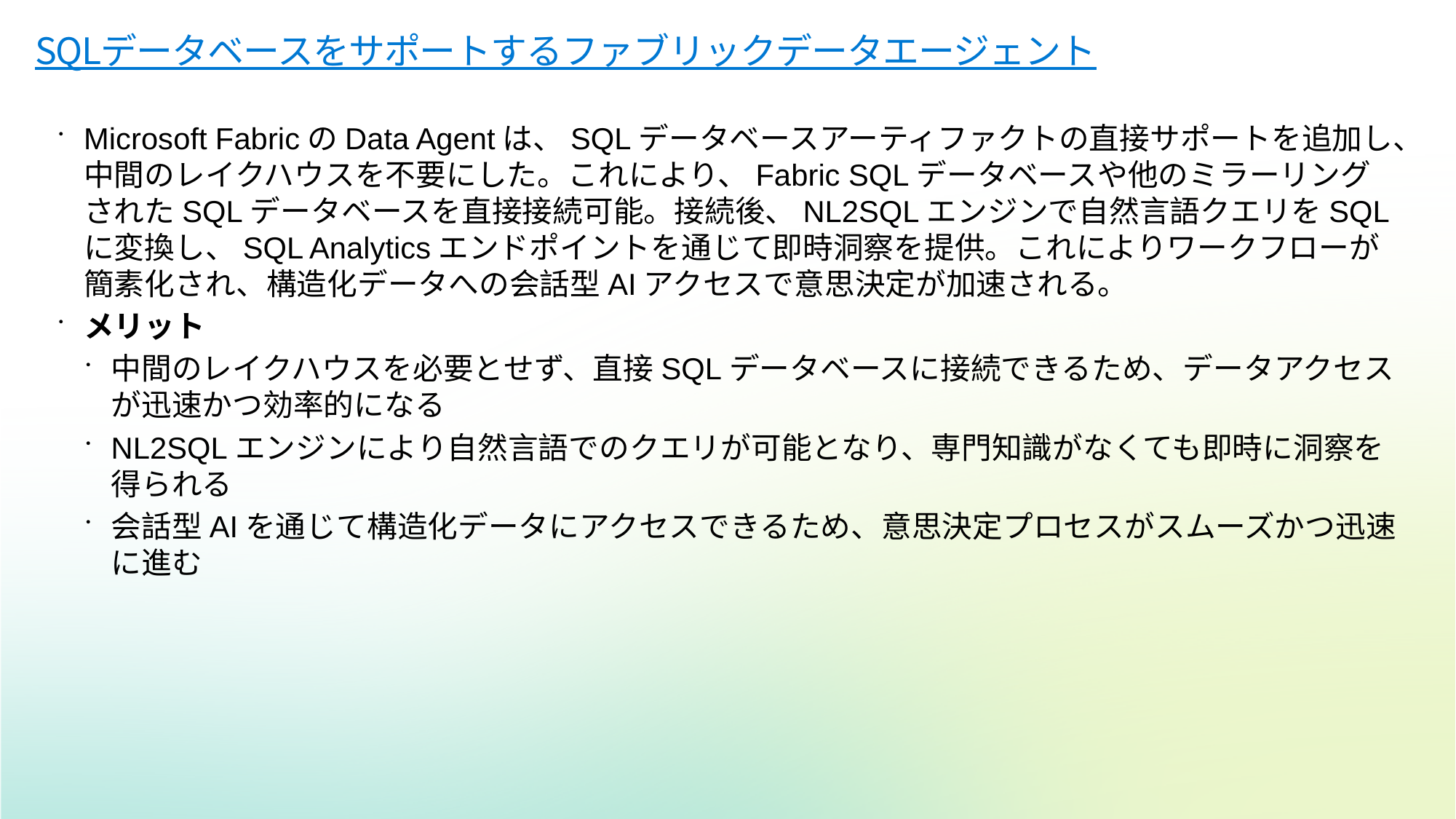

# SQLデータベースをサポートするファブリックデータエージェント
Microsoft FabricのData Agentは、SQLデータベースアーティファクトの直接サポートを追加し、中間のレイクハウスを不要にした。これにより、Fabric SQLデータベースや他のミラーリングされたSQLデータベースを直接接続可能。接続後、NL2SQLエンジンで自然言語クエリをSQLに変換し、SQL Analyticsエンドポイントを通じて即時洞察を提供。これによりワークフローが簡素化され、構造化データへの会話型AIアクセスで意思決定が加速される。
メリット
中間のレイクハウスを必要とせず、直接SQLデータベースに接続できるため、データアクセスが迅速かつ効率的になる
NL2SQLエンジンにより自然言語でのクエリが可能となり、専門知識がなくても即時に洞察を得られる
会話型AIを通じて構造化データにアクセスできるため、意思決定プロセスがスムーズかつ迅速に進む